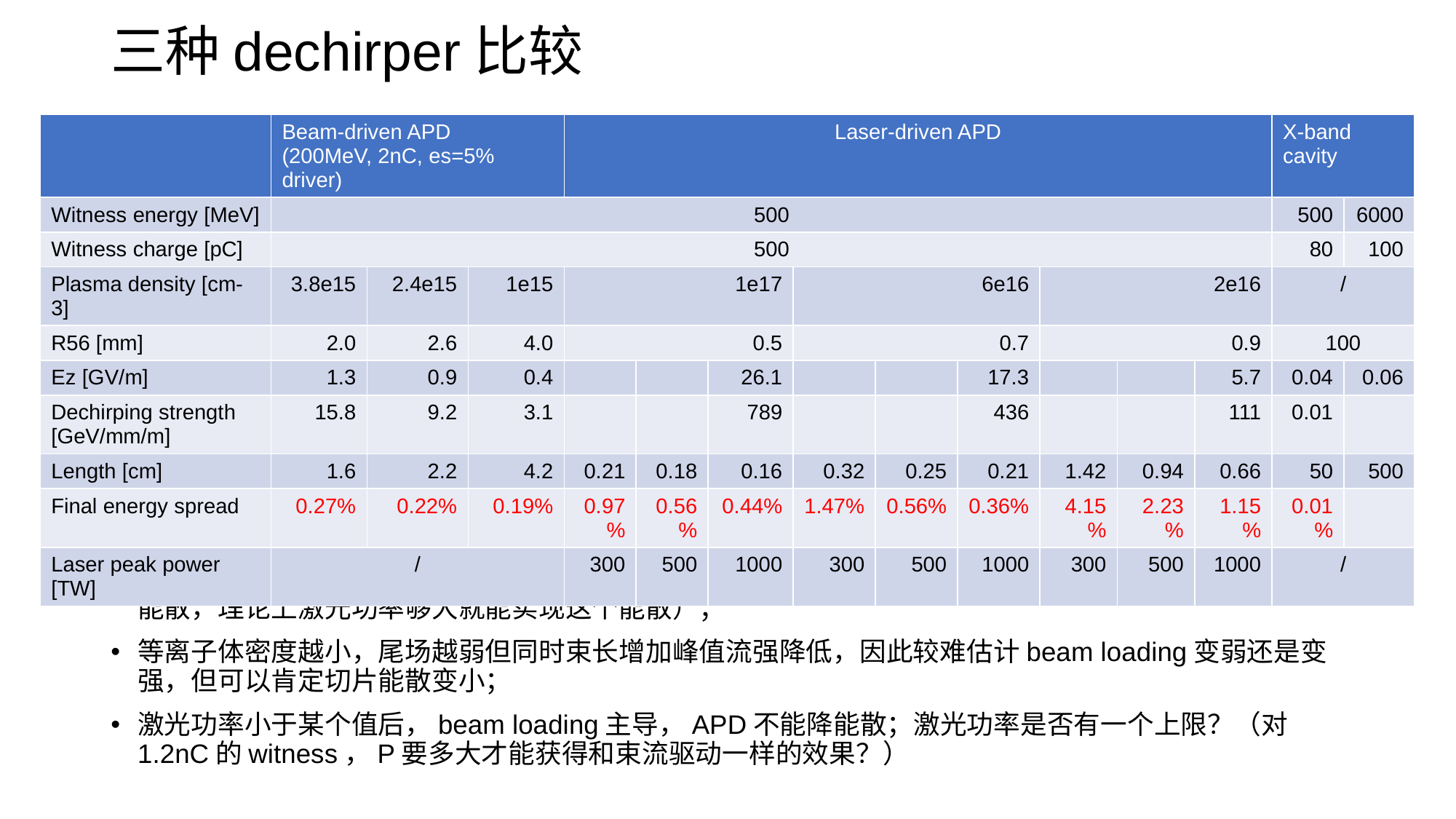

# 三种dechirper比较
|  | Beam-driven APD (200MeV, 2nC, es=5% driver) |  |  | Laser-driven APD |  |  |  |  |  |  |  |  | X-band cavity |  |
| --- | --- | --- | --- | --- | --- | --- | --- | --- | --- | --- | --- | --- | --- | --- |
| Witness energy [MeV] | 500 |  |  |  |  |  |  |  |  |  |  |  | 500 | 6000 |
| Witness charge [pC] | 500 |  |  |  |  |  |  |  |  |  |  |  | 80 | 100 |
| Plasma density [cm-3] | 3.8e15 | 2.4e15 | 1e15 | 1e17 |  |  | 6e16 |  |  | 2e16 |  |  | / |  |
| R56 [mm] | 2.0 | 2.6 | 4.0 | 0.5 |  |  | 0.7 |  |  | 0.9 |  |  | 100 |  |
| Ez [GV/m] | 1.3 | 0.9 | 0.4 |  |  | 26.1 |  |  | 17.3 |  |  | 5.7 | 0.04 | 0.06 |
| Dechirping strength [GeV/mm/m] | 15.8 | 9.2 | 3.1 |  |  | 789 |  |  | 436 |  |  | 111 | 0.01 |  |
| Length [cm] | 1.6 | 2.2 | 4.2 | 0.21 | 0.18 | 0.16 | 0.32 | 0.25 | 0.21 | 1.42 | 0.94 | 0.66 | 50 | 500 |
| Final energy spread | 0.27% | 0.22% | 0.19% | 0.97% | 0.56% | 0.44% | 1.47% | 0.56% | 0.36% | 4.15% | 2.23% | 1.15% | 0.01% |  |
| Laser peak power [TW] | / |  |  | 300 | 500 | 1000 | 300 | 500 | 1000 | 300 | 500 | 1000 | / |  |
等离子体密度越大，空泡中允许的束长越短，继而限制切片能散（即该束流在APD出口能达到的最小能散，理论上激光功率够大就能实现这个能散）；
等离子体密度越小，尾场越弱但同时束长增加峰值流强降低，因此较难估计beam loading变弱还是变强，但可以肯定切片能散变小；
激光功率小于某个值后，beam loading主导，APD不能降能散；激光功率是否有一个上限？（对1.2nC的witness，P要多大才能获得和束流驱动一样的效果？）